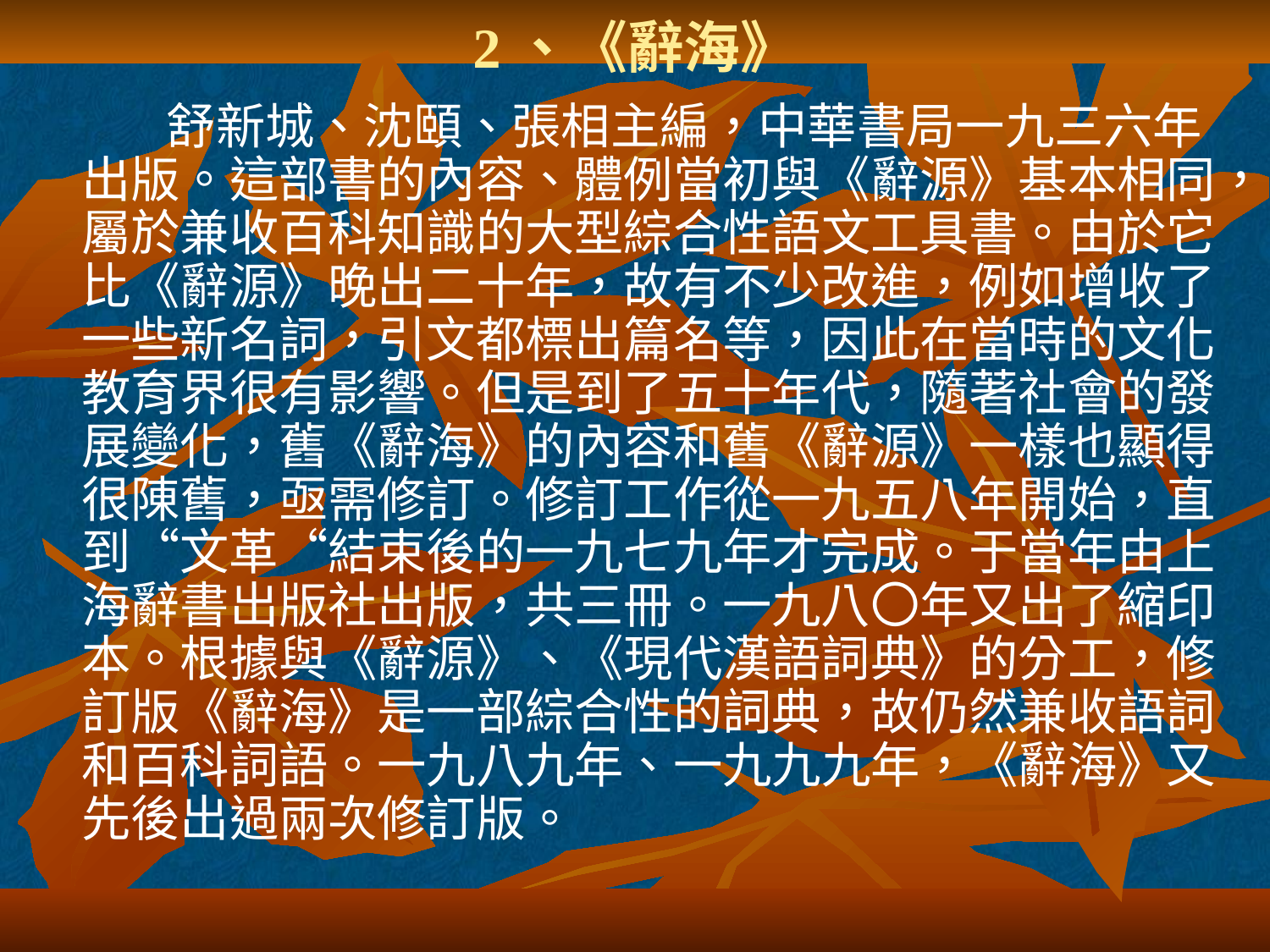

# 2、《辭海》
           舒新城、沈頤、張相主編，中華書局一九三六年出版。這部書的內容、體例當初與《辭源》基本相同，屬於兼收百科知識的大型綜合性語文工具書。由於它比《辭源》晚出二十年，故有不少改進，例如增收了一些新名詞，引文都標出篇名等，因此在當時的文化教育界很有影響。但是到了五十年代，隨著社會的發展變化，舊《辭海》的內容和舊《辭源》一樣也顯得很陳舊，亟需修訂。修訂工作從一九五八年開始，直到“文革“結束後的一九七九年才完成。于當年由上海辭書出版社出版，共三冊。一九八〇年又出了縮印本。根據與《辭源》、《現代漢語詞典》的分工，修訂版《辭海》是一部綜合性的詞典，故仍然兼收語詞和百科詞語。一九八九年、一九九九年，《辭海》又先後出過兩次修訂版。